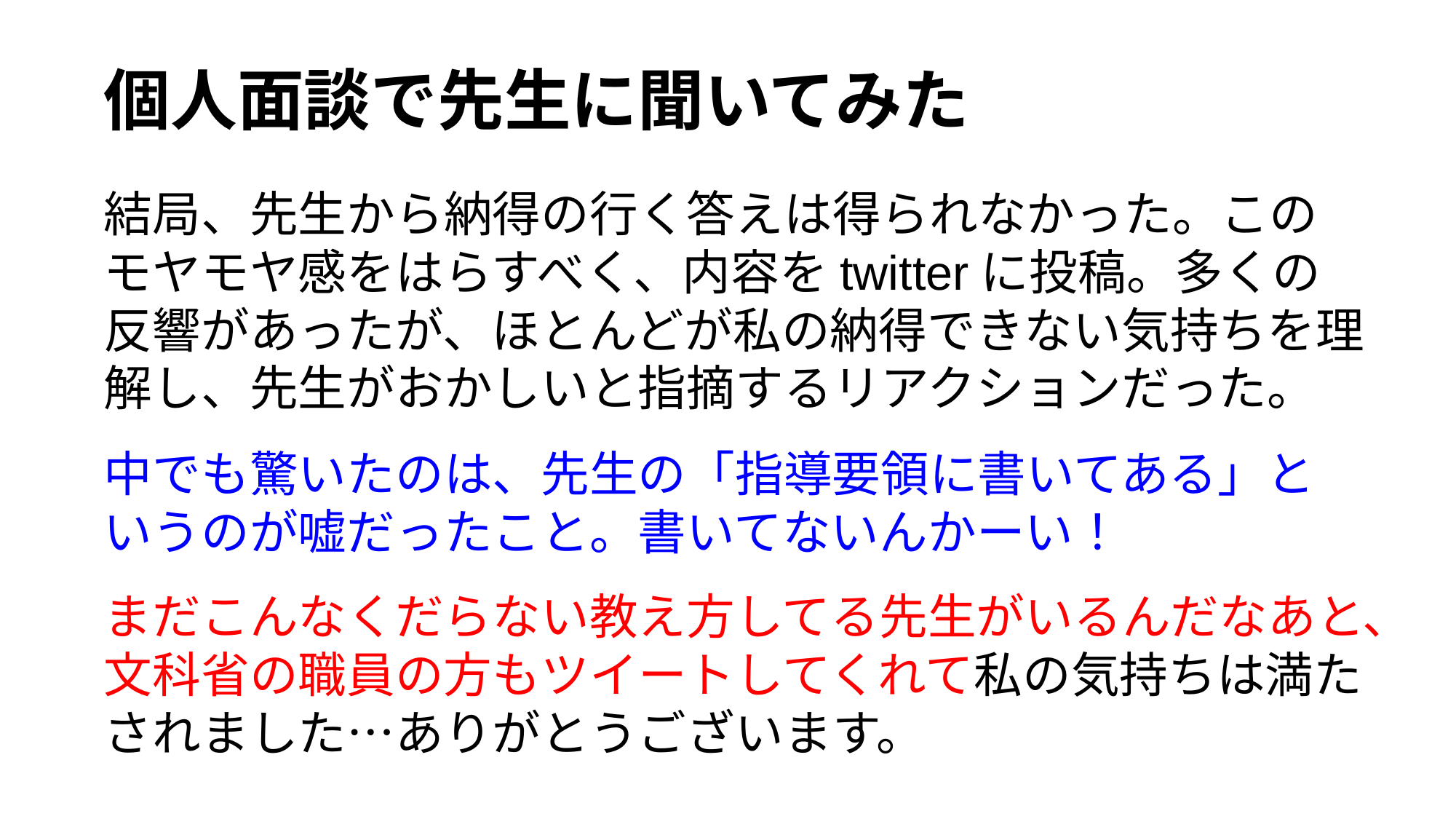

個人面談で先生に聞いてみた
結局、先生から納得の行く答えは得られなかった。このモヤモヤ感をはらすべく、内容をtwitterに投稿。多くの反響があったが、ほとんどが私の納得できない気持ちを理解し、先生がおかしいと指摘するリアクションだった。
中でも驚いたのは、先生の「指導要領に書いてある」というのが嘘だったこと。書いてないんかーい！
まだこんなくだらない教え方してる先生がいるんだなあと、文科省の職員の方もツイートしてくれて私の気持ちは満たされました…ありがとうございます。